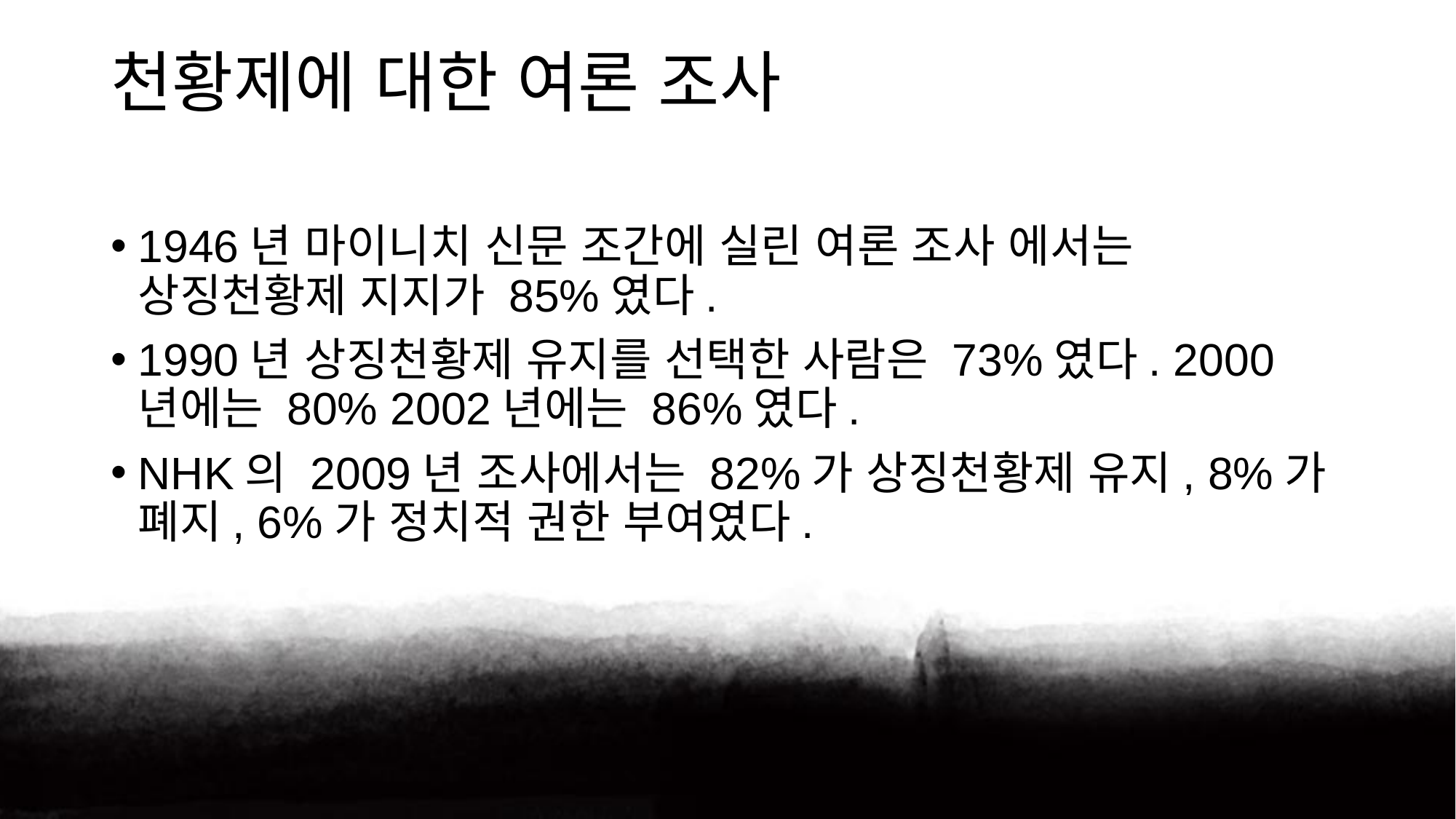

# 천황제에 대한 여론 조사
1946년 마이니치 신문 조간에 실린 여론 조사 에서는 상징천황제 지지가 85%였다.
1990년 상징천황제 유지를 선택한 사람은 73%였다. 2000년에는 80% 2002년에는 86%였다.
NHK의 2009년 조사에서는 82%가 상징천황제 유지, 8%가 폐지, 6%가 정치적 권한 부여였다.